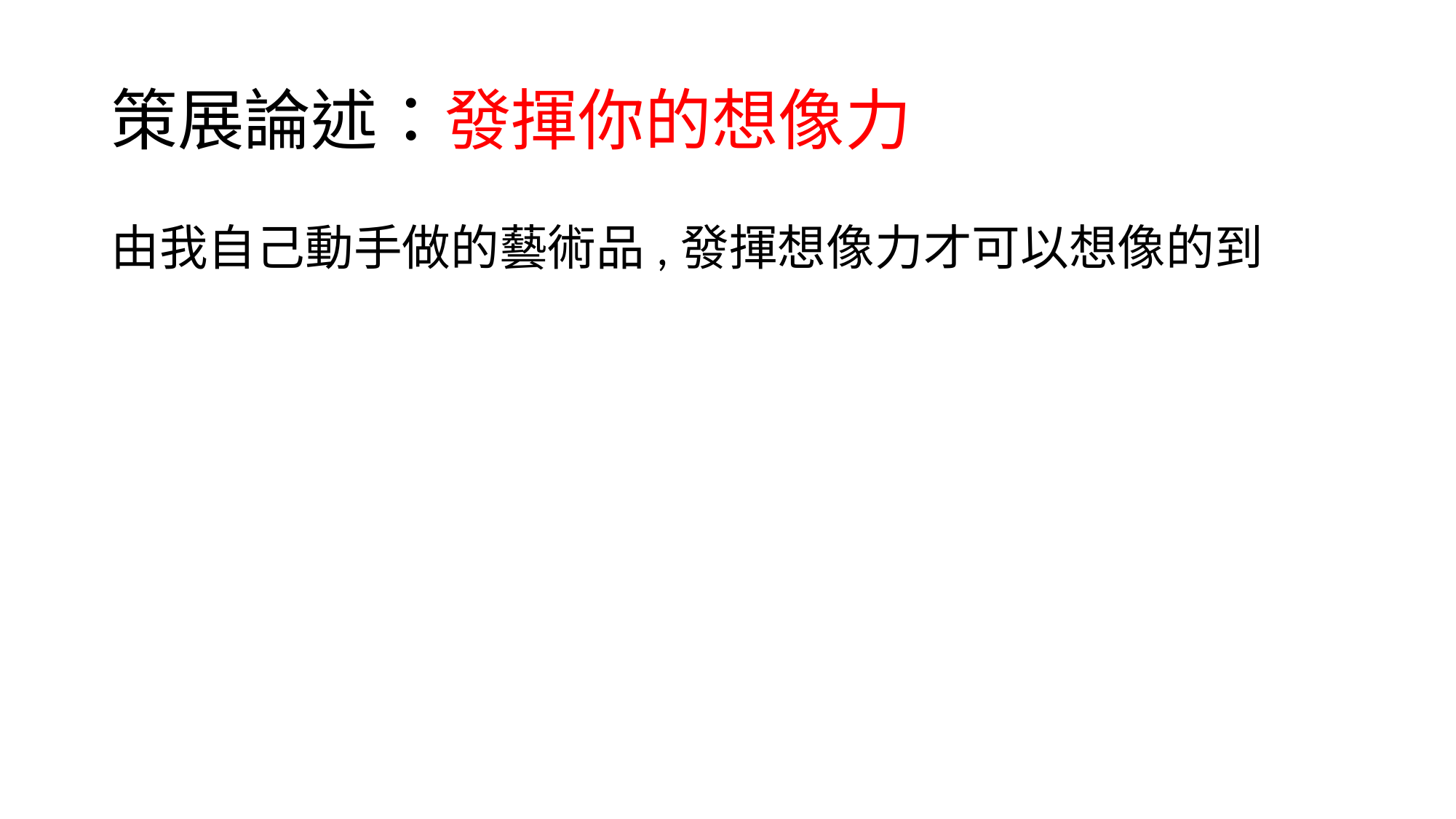

# 策展論述：發揮你的想像力
由我自己動手做的藝術品,發揮想像力才可以想像的到